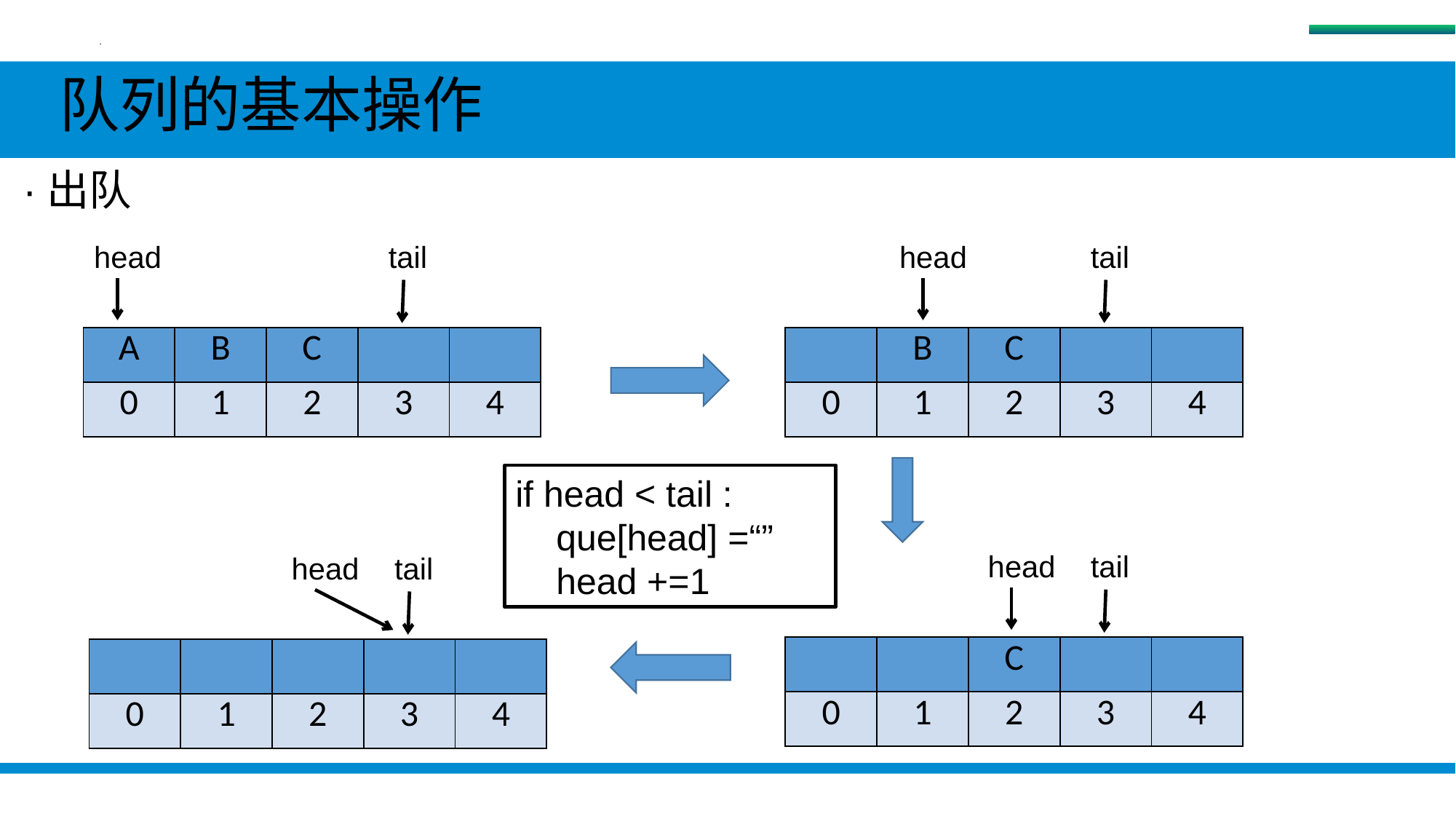

队列

  队列的基本操作
 ·出队
head
head
tail
tail
| A | B | C |  |  |
| --- | --- | --- | --- | --- |
| 0 | 1 | 2 | 3 | 4 |
|  | B | C |  |  |
| --- | --- | --- | --- | --- |
| 0 | 1 | 2 | 3 | 4 |

if head < tail :
    que[head] =“”
    head +=1
head
tail
head
tail
|  |  | C |  |  |
| --- | --- | --- | --- | --- |
| 0 | 1 | 2 | 3 | 4 |
|  |  |  |  |  |
| --- | --- | --- | --- | --- |
| 0 | 1 | 2 | 3 | 4 |

#